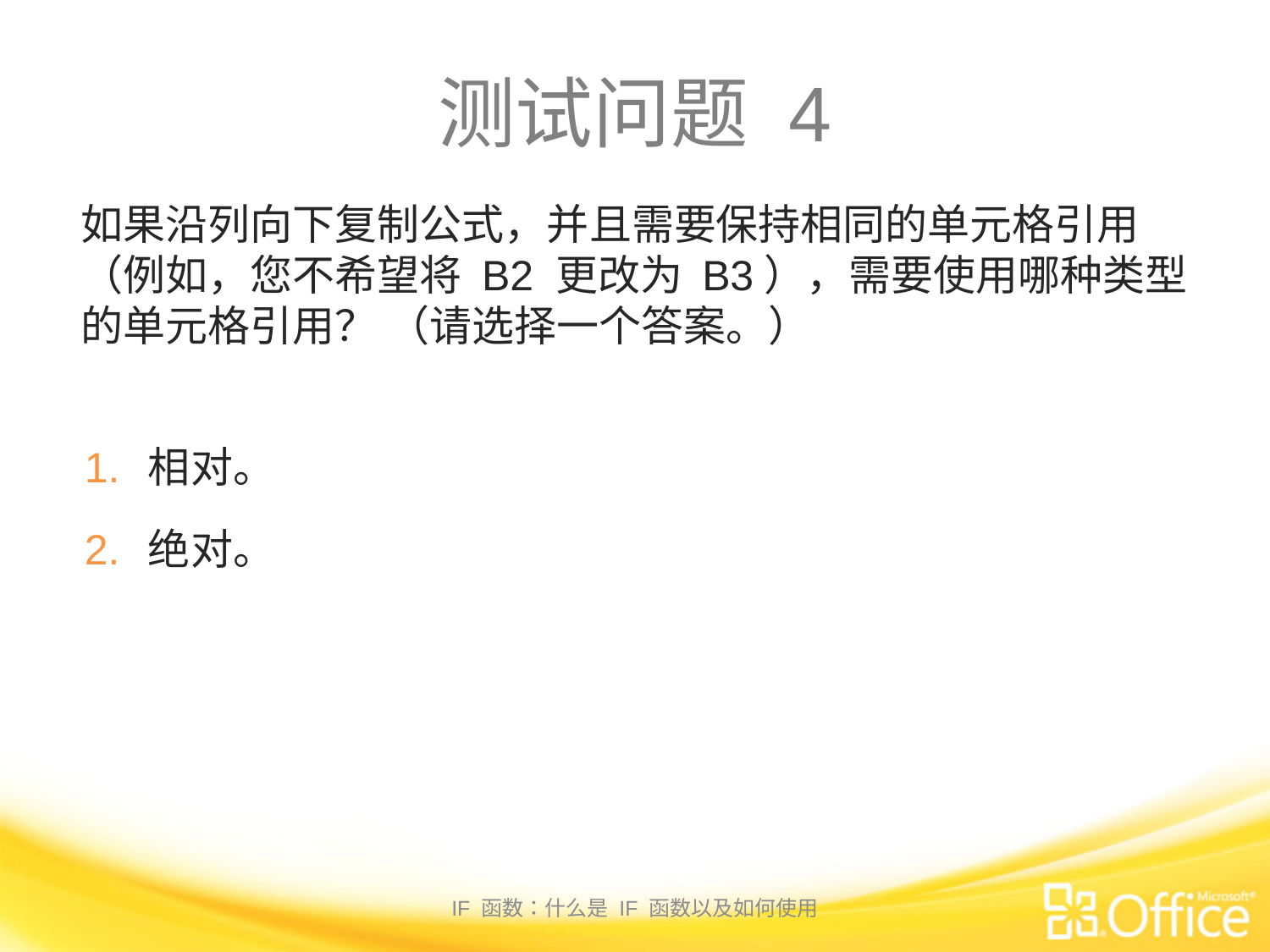

# 测试问题 4
如果沿列向下复制公式，并且需要保持相同的单元格引用（例如，您不希望将 B2 更改为 B3），需要使用哪种类型的单元格引用？ （请选择一个答案。）
相对。
绝对。
IF 函数：什么是 IF 函数以及如何使用